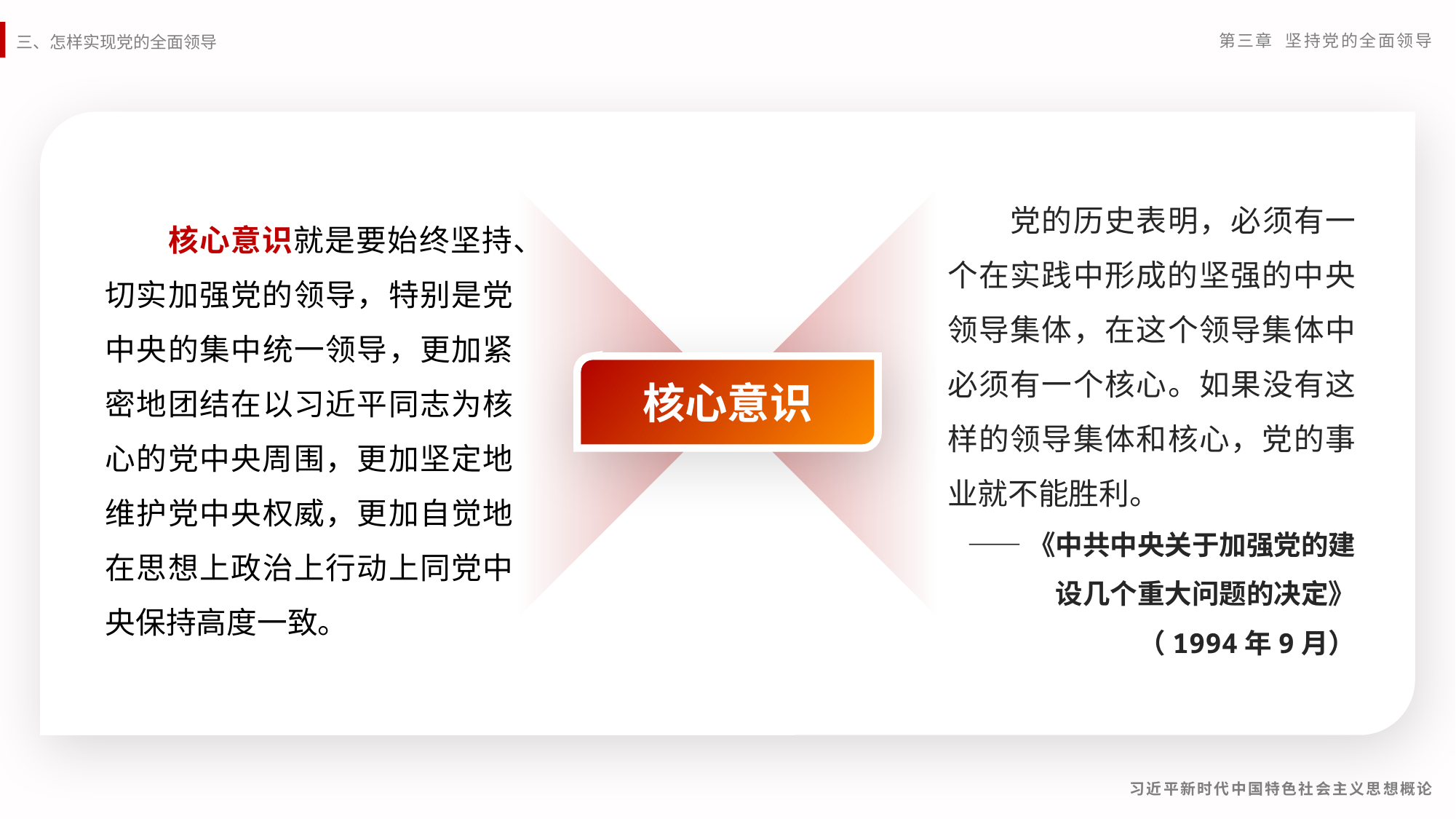

党的历史表明，必须有一个在实践中形成的坚强的中央领导集体，在这个领导集体中必须有一个核心。如果没有这样的领导集体和核心，党的事业就不能胜利。
——《中共中央关于加强党的建设几个重大问题的决定》
（1994年9月）

　　核心意识就是要始终坚持、切实加强党的领导，特别是党中央的集中统一领导，更加紧密地团结在以习近平同志为核心的党中央周围，更加坚定地维护党中央权威，更加自觉地在思想上政治上行动上同党中央保持高度一致。

核心意识